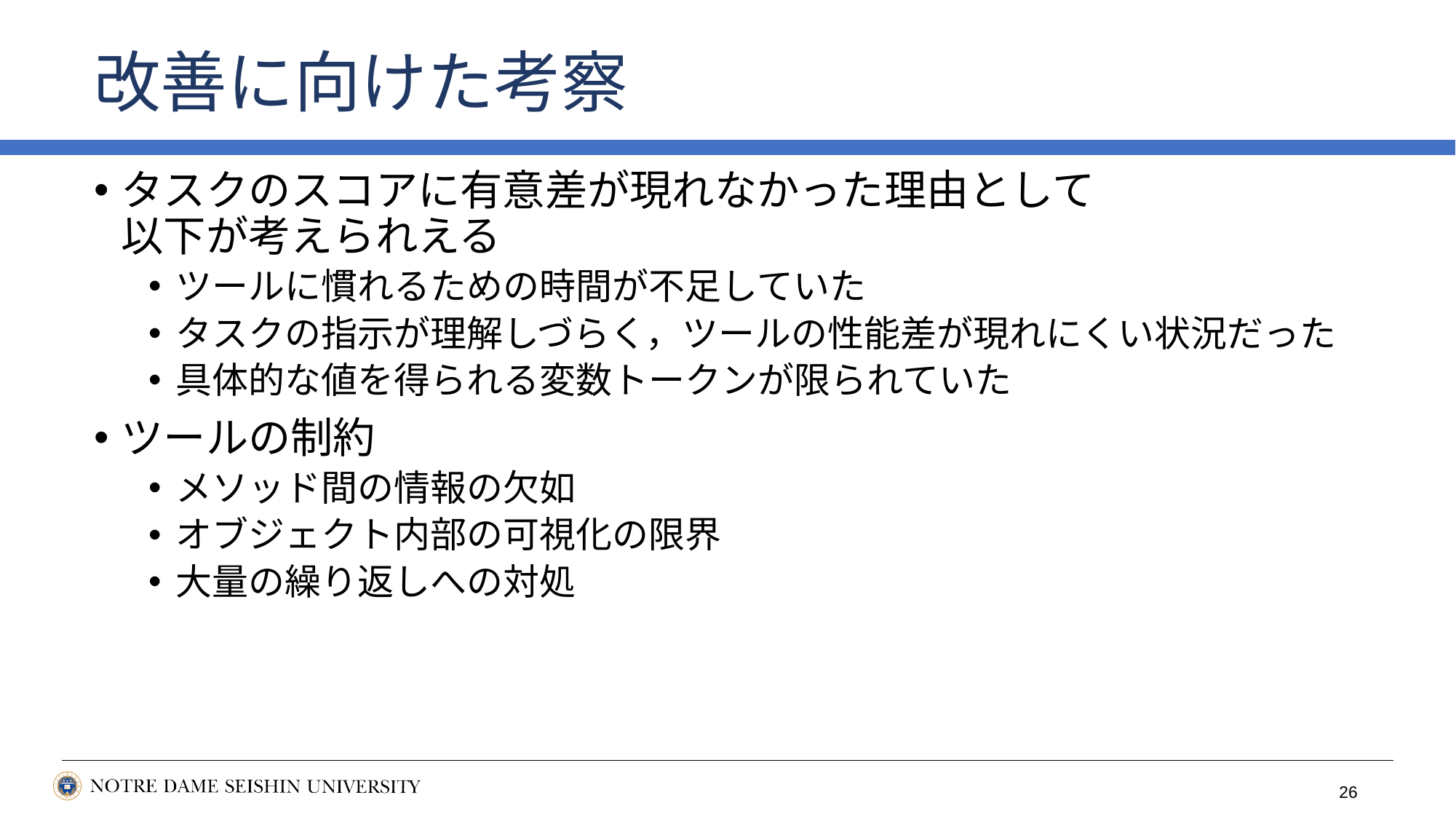

# 改善に向けた考察
タスクのスコアに有意差が現れなかった理由として
以下が考えられえる
ツールに慣れるための時間が不足していた
タスクの指示が理解しづらく，ツールの性能差が現れにくい状況だった
具体的な値を得られる変数トークンが限られていた
ツールの制約
メソッド間の情報の欠如
オブジェクト内部の可視化の限界
大量の繰り返しへの対処